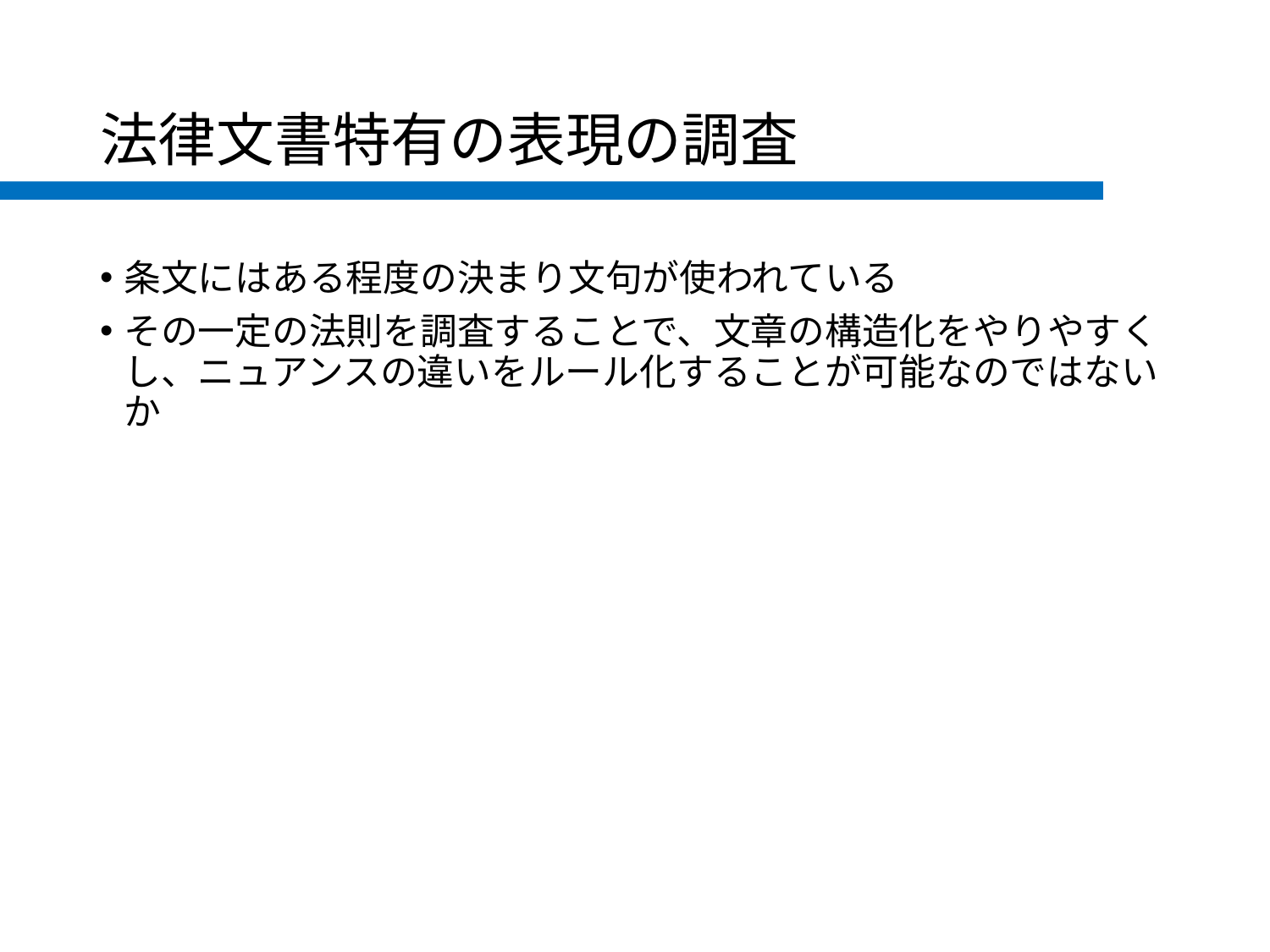

# 法律文書特有の表現の調査
条文にはある程度の決まり文句が使われている
その一定の法則を調査することで、文章の構造化をやりやすくし、ニュアンスの違いをルール化することが可能なのではないか